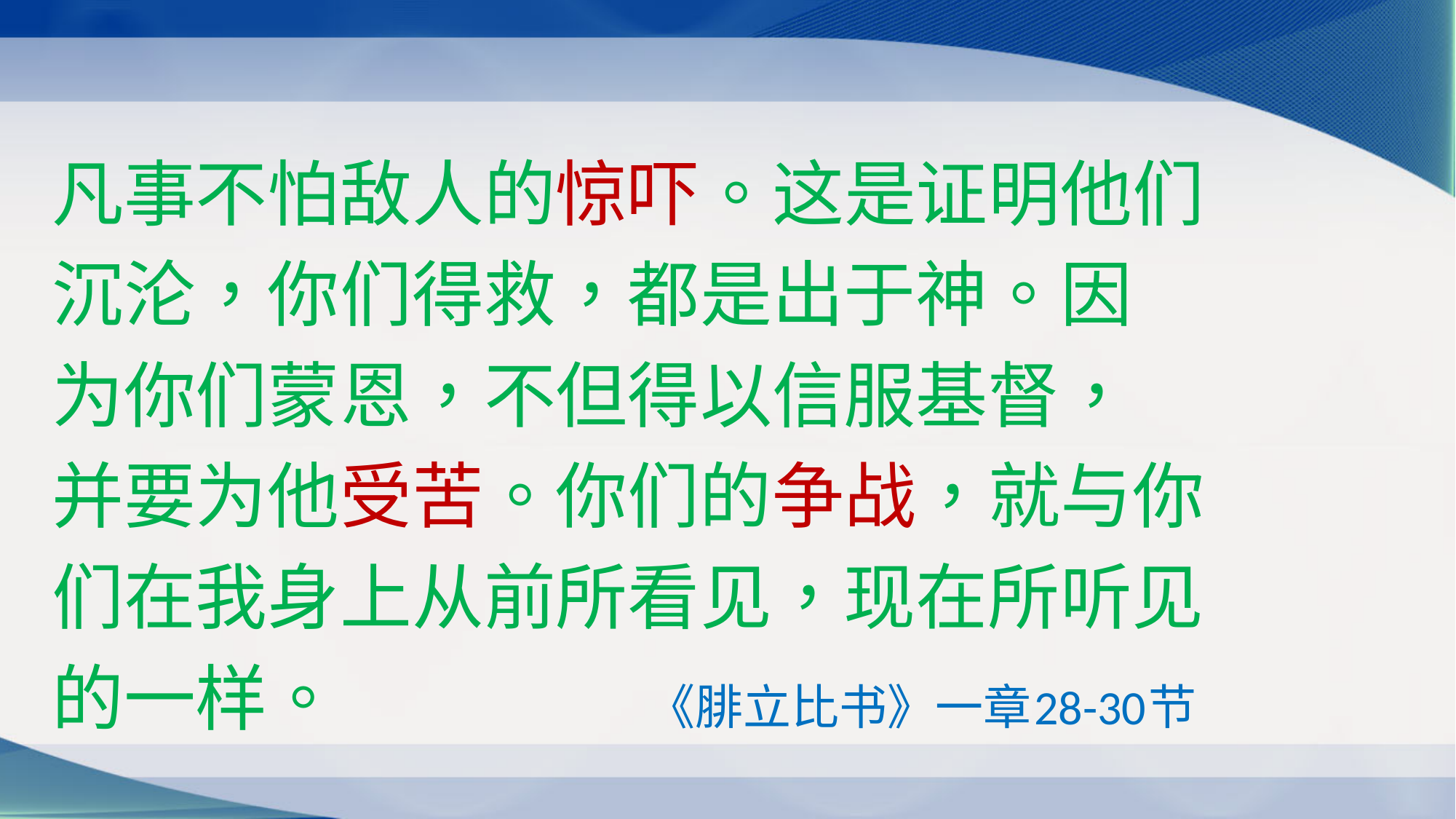

凡事不怕敌人的惊吓。这是证明他们
沉沦，你们得救，都是出于神。因
为你们蒙恩，不但得以信服基督，
并要为他受苦。你们的争战，就与你
们在我身上从前所看见，现在所听见
的一样。                   《腓立比书》一章28-30节